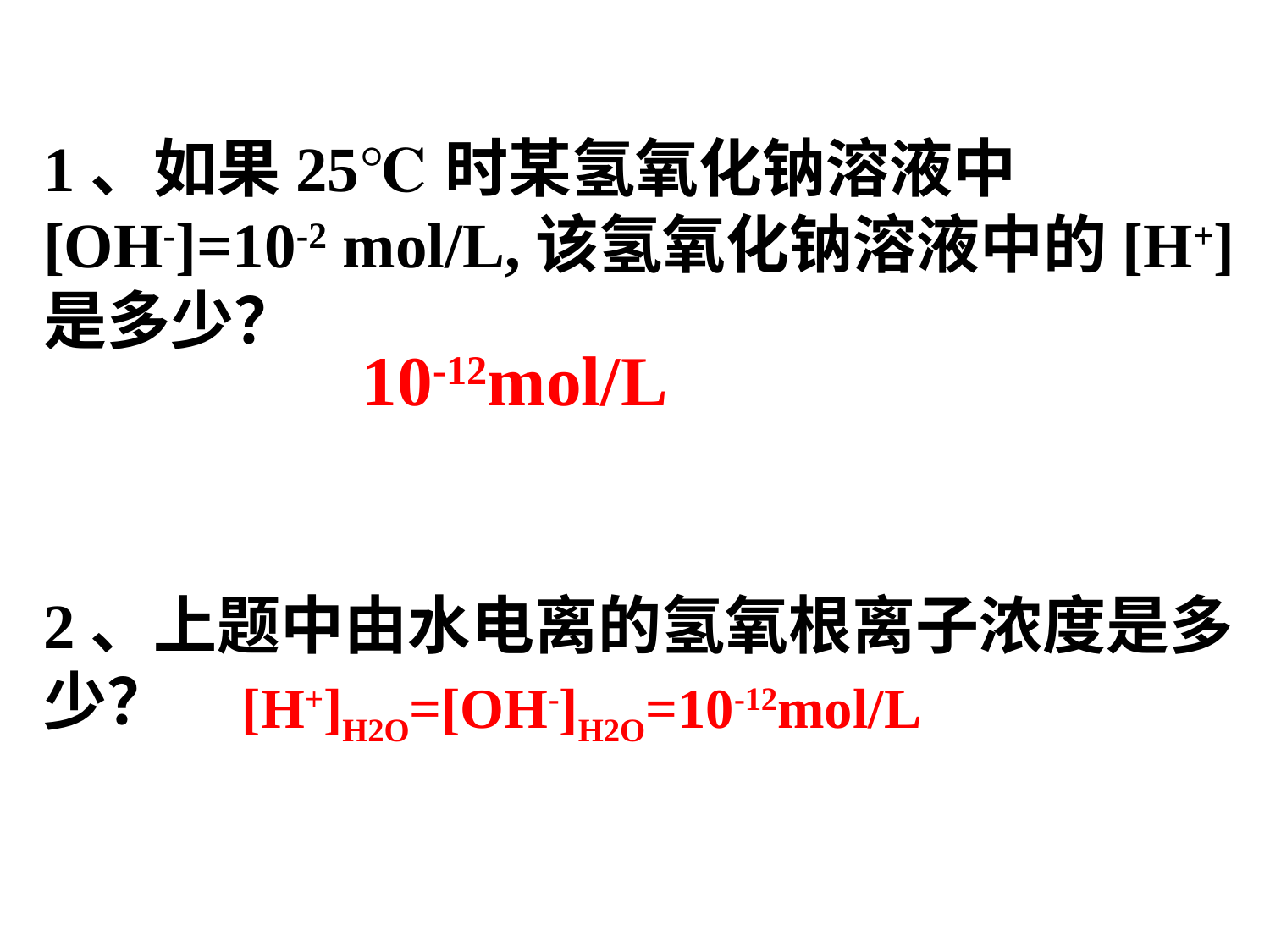

1、如果25℃时某氢氧化钠溶液中[OH-]=10-2 mol/L,该氢氧化钠溶液中的[H+]是多少？

2、上题中由水电离的氢氧根离子浓度是多少？
10-12mol/L
[H+]H2O=[OH-]H2O=10-12mol/L